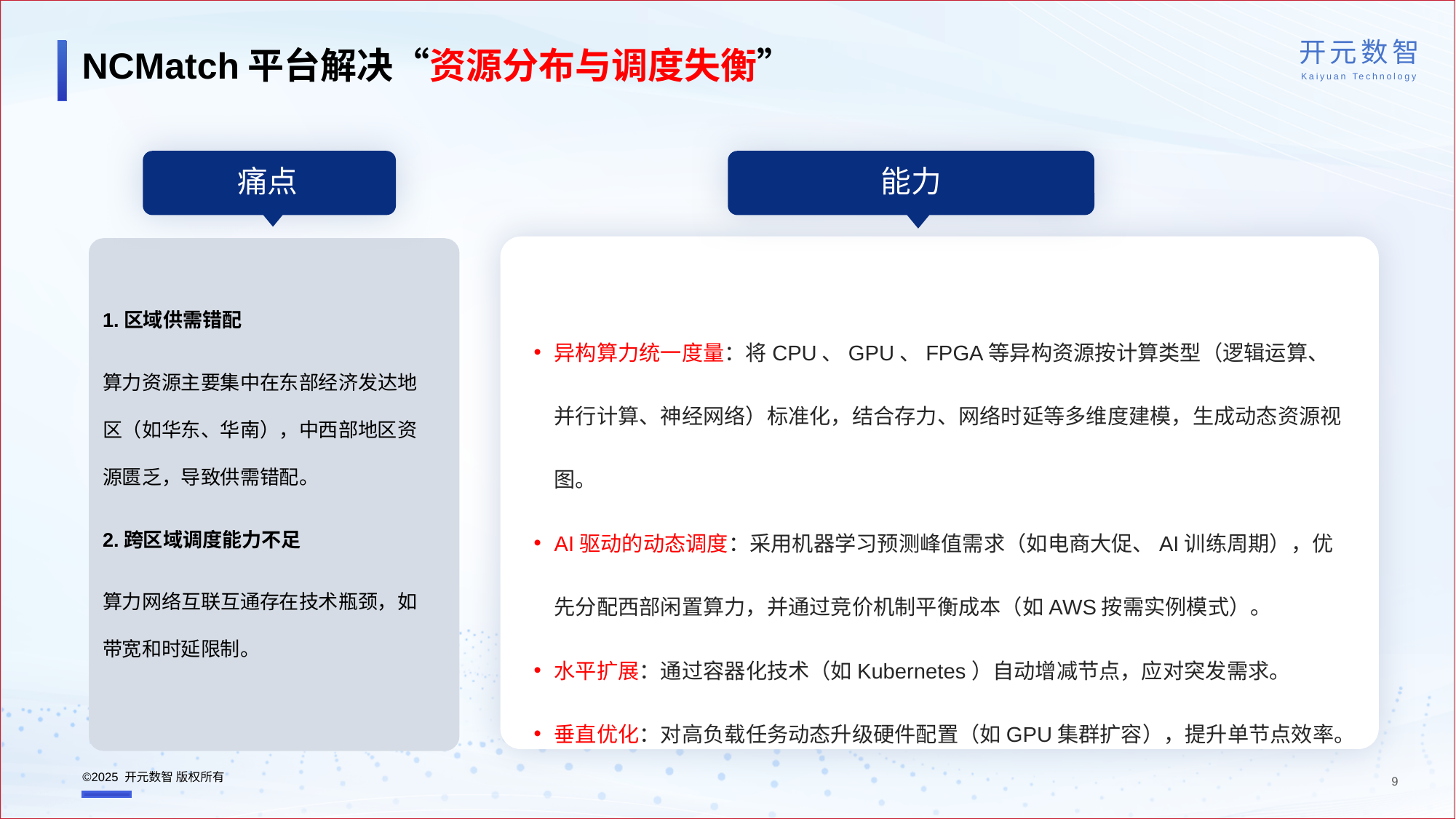

NCMatch平台解决“资源分布与调度失衡”

痛点

能力

1.区域供需错配
算力资源主要集中在东部经济发达地区（如华东、华南），中西部地区资源匮乏，导致供需错配。
2.跨区域调度能力不足
算力网络互联互通存在技术瓶颈，如带宽和时延限制。
异构算力统一度量：将CPU、GPU、FPGA等异构资源按计算类型（逻辑运算、并行计算、神经网络）标准化，结合存力、网络时延等多维度建模，生成动态资源视图。
AI驱动的动态调度：采用机器学习预测峰值需求（如电商大促、AI训练周期），优先分配西部闲置算力，并通过竞价机制平衡成本（如AWS按需实例模式）。
水平扩展：通过容器化技术（如Kubernetes）自动增减节点，应对突发需求。
垂直优化：对高负载任务动态升级硬件配置（如GPU集群扩容），提升单节点效率。